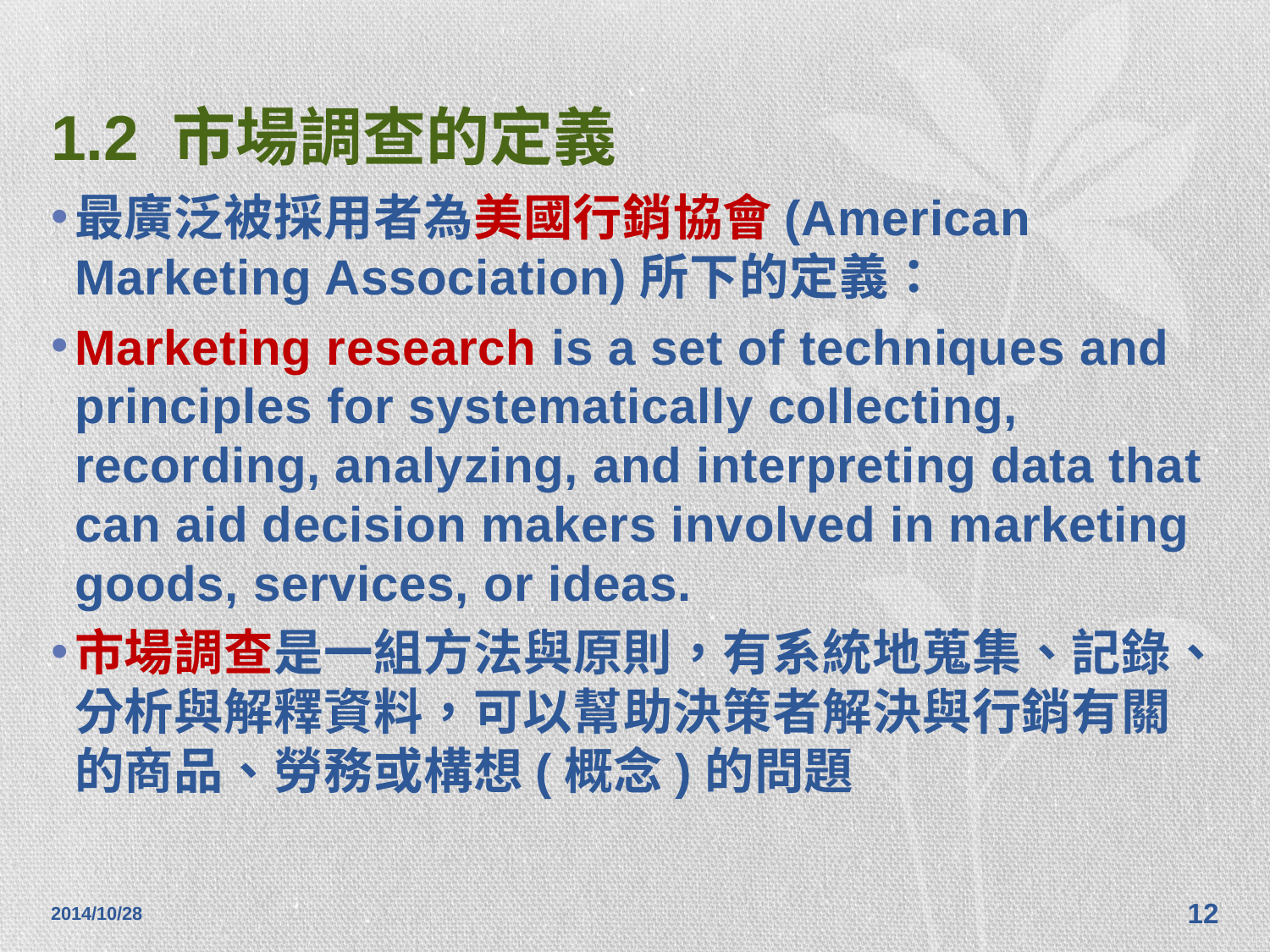

# 1.2 市場調查的定義
最廣泛被採用者為美國行銷協會(American Marketing Association)所下的定義：
Marketing research is a set of techniques and principles for systematically collecting, recording, analyzing, and interpreting data that can aid decision makers involved in marketing goods, services, or ideas.
市場調查是一組方法與原則，有系統地蒐集、記錄、分析與解釋資料，可以幫助決策者解決與行銷有關的商品、勞務或構想(概念)的問題

2014/10/28
12